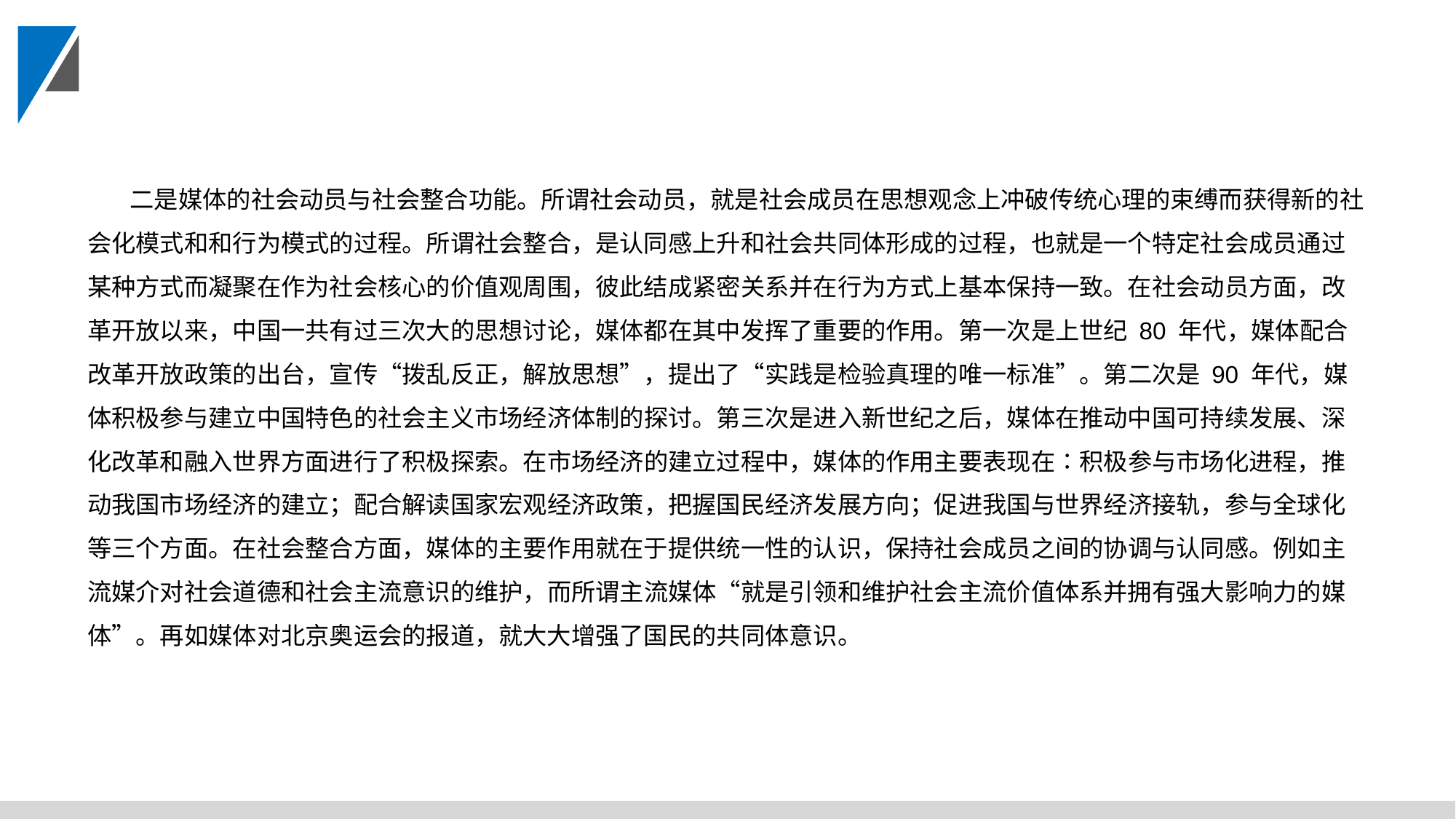

二是媒体的社会动员与社会整合功能。所谓社会动员，就是社会成员在思想观念上冲破传统心理的束缚而获得新的社会化模式和和行为模式的过程。所谓社会整合，是认同感上升和社会共同体形成的过程，也就是一个特定社会成员通过某种方式而凝聚在作为社会核心的价值观周围，彼此结成紧密关系并在行为方式上基本保持一致。在社会动员方面，改革开放以来，中国一共有过三次大的思想讨论，媒体都在其中发挥了重要的作用。第一次是上世纪 80 年代，媒体配合改革开放政策的出台，宣传“拨乱反正，解放思想”，提出了“实践是检验真理的唯一标准”。第二次是 90 年代，媒体积极参与建立中国特色的社会主义市场经济体制的探讨。第三次是进入新世纪之后，媒体在推动中国可持续发展、深化改革和融入世界方面进行了积极探索。在市场经济的建立过程中，媒体的作用主要表现在∶积极参与市场化进程，推动我国市场经济的建立；配合解读国家宏观经济政策，把握国民经济发展方向；促进我国与世界经济接轨，参与全球化等三个方面。在社会整合方面，媒体的主要作用就在于提供统一性的认识，保持社会成员之间的协调与认同感。例如主流媒介对社会道德和社会主流意识的维护，而所谓主流媒体“就是引领和维护社会主流价值体系并拥有强大影响力的媒体”。再如媒体对北京奥运会的报道，就大大增强了国民的共同体意识。